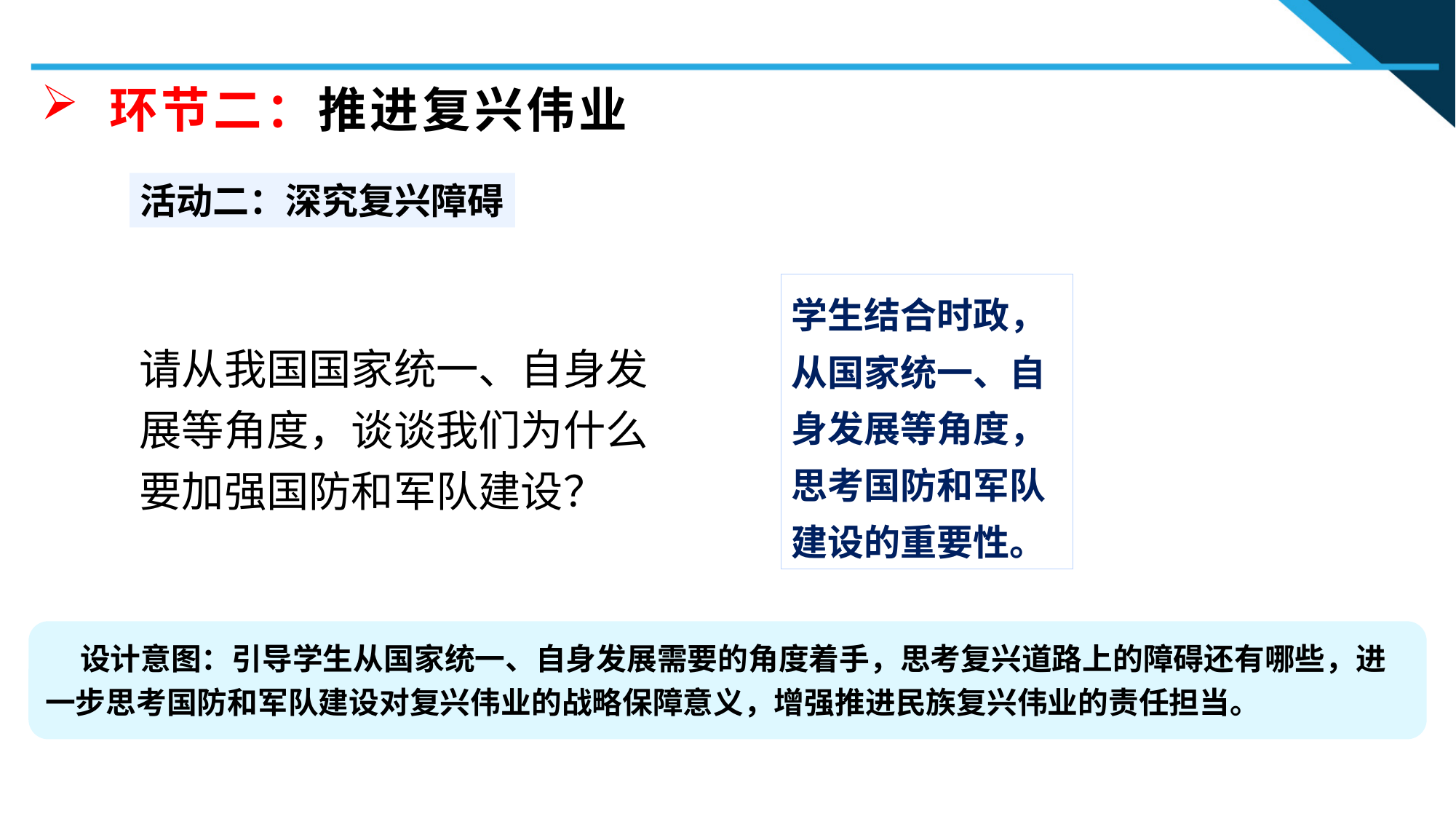

环节二：推进复兴伟业
活动二：深究复兴障碍
学生结合时政，从国家统一、自身发展等角度，
思考国防和军队建设的重要性。
请从我国国家统一、自身发展等角度，谈谈我们为什么要加强国防和军队建设？
    设计意图：引导学生从国家统一、自身发展需要的角度着手，思考复兴道路上的障碍还有哪些，进一步思考国防和军队建设对复兴伟业的战略保障意义，增强推进民族复兴伟业的责任担当。